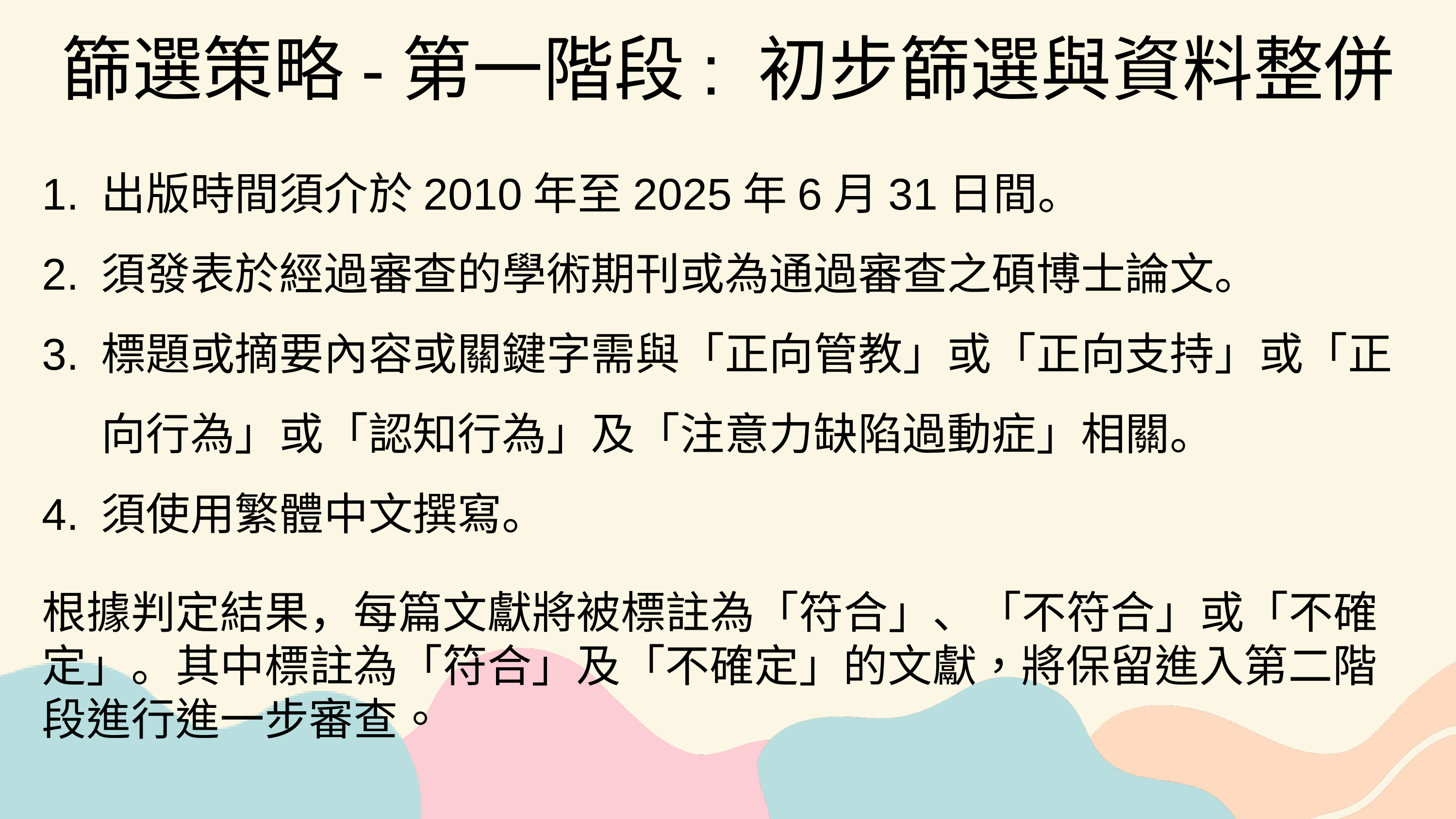

篩選策略-第一階段: 初步篩選與資料整併
出版時間須介於2010年至2025年6月31日間。
須發表於經過審查的學術期刊或為通過審查之碩博士論文。
標題或摘要內容或關鍵字需與「正向管教」或「正向支持」或「正向行為」或「認知行為」及「注意力缺陷過動症」相關。
須使用繁體中文撰寫。

根據判定結果，每篇文獻將被標註為「符合」、「不符合」或「不確定」。其中標註為「符合」及「不確定」的文獻，將保留進入第二階段進行進一步審查。